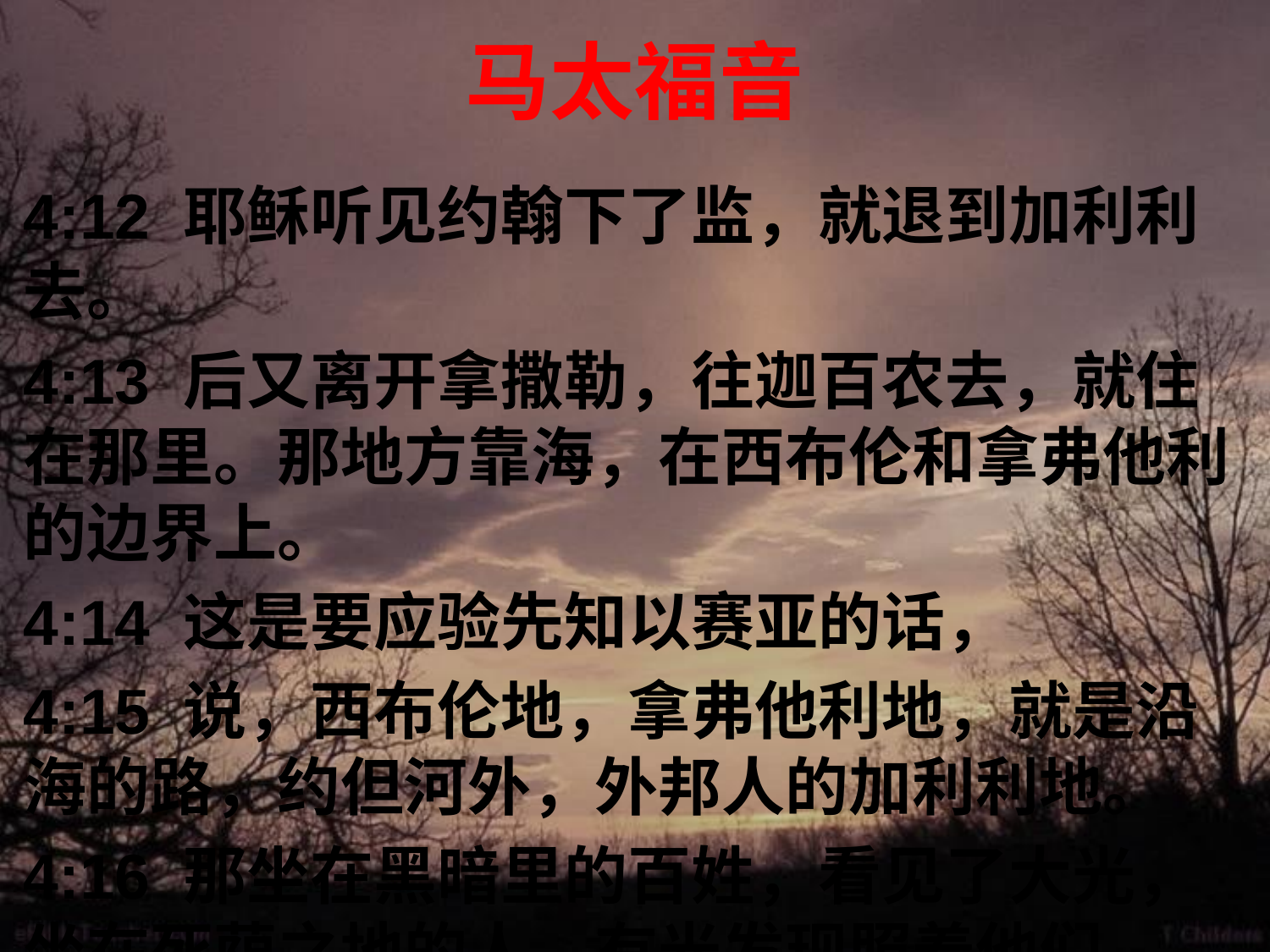

# 马太福音
4:12 耶稣听见约翰下了监，就退到加利利去。
4:13 后又离开拿撒勒，往迦百农去，就住在那里。那地方靠海，在西布伦和拿弗他利的边界上。
4:14 这是要应验先知以赛亚的话，
4:15 说，西布伦地，拿弗他利地，就是沿海的路，约但河外，外邦人的加利利地。
4:16 那坐在黑暗里的百姓，看见了大光，坐在死荫之地的人，有光发现照着他们。